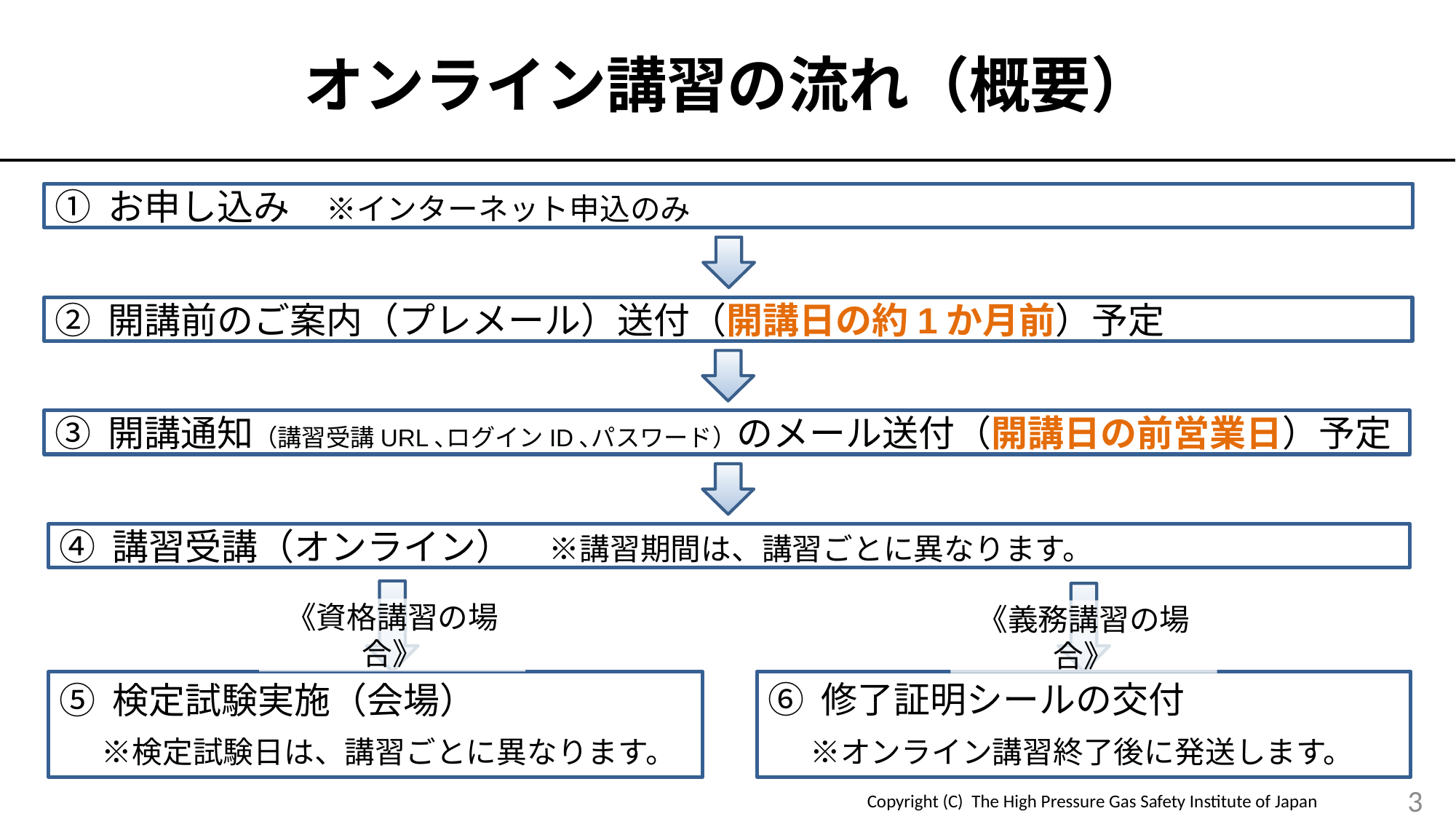

# オンライン講習の流れ（概要）
① お申し込み　※インターネット申込のみ

② 開講前のご案内（プレメール）送付（開講日の約1か月前）予定

③ 開講通知（講習受講URL､ログインID､パスワード）のメール送付（開講日の前営業日）予定

④ 講習受講（オンライン）　※講習期間は、講習ごとに異なります。

《資格講習の場合》
《義務講習の場合》
⑥ 修了証明シールの交付
　※オンライン講習終了後に発送します。
⑤ 検定試験実施（会場）
　※検定試験日は、講習ごとに異なります。
3